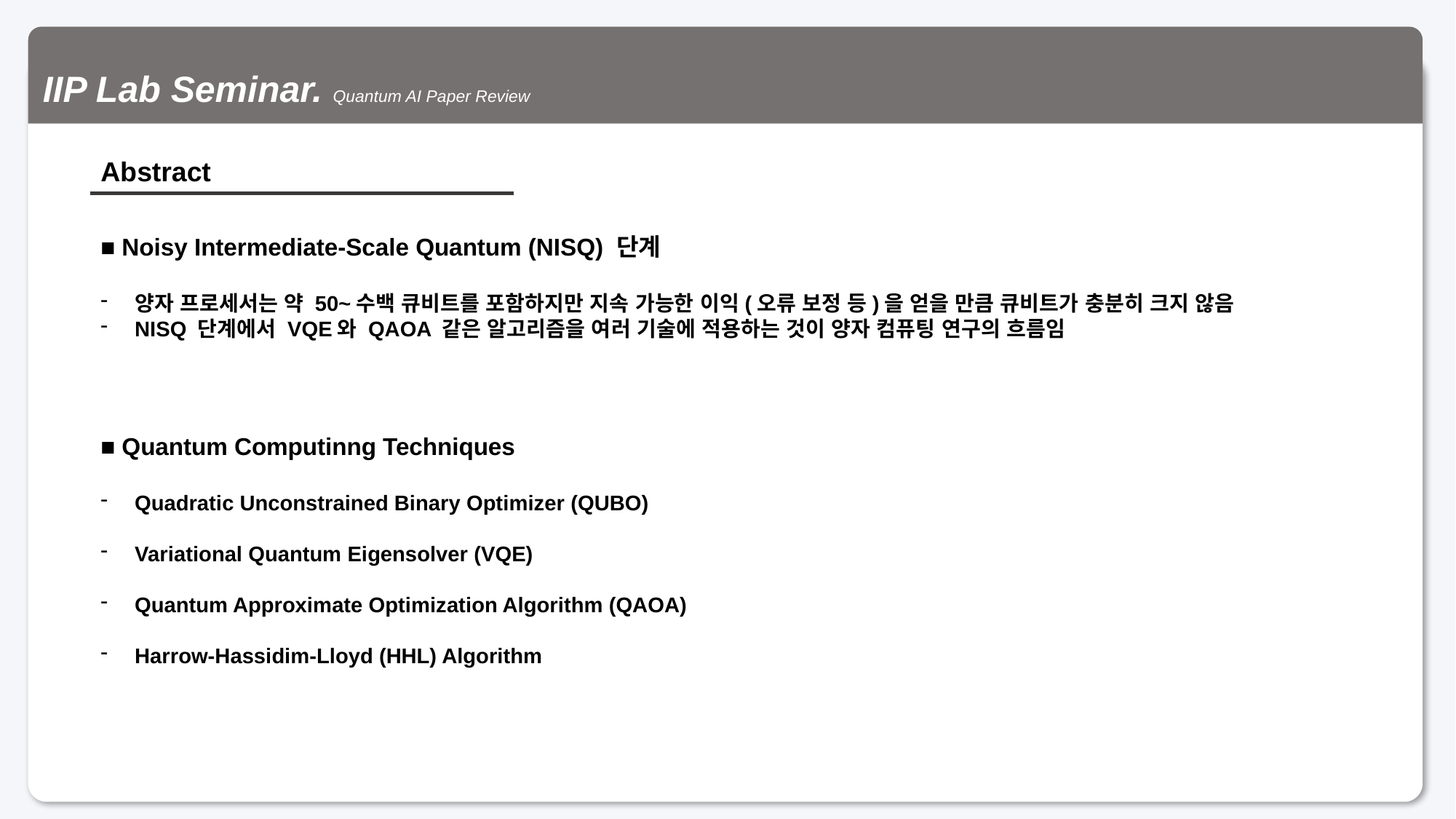

IIP Lab Seminar. Quantum AI Paper Review

Abstract
■ Noisy Intermediate-Scale Quantum (NISQ) 단계

양자 프로세서는 약 50~수백 큐비트를 포함하지만 지속 가능한 이익(오류 보정 등)을 얻을 만큼 큐비트가 충분히 크지 않음
NISQ 단계에서 VQE와 QAOA 같은 알고리즘을 여러 기술에 적용하는 것이 양자 컴퓨팅 연구의 흐름임
■ Quantum Computinng Techniques

Quadratic Unconstrained Binary Optimizer (QUBO)
Variational Quantum Eigensolver (VQE)
Quantum Approximate Optimization Algorithm (QAOA)
Harrow-Hassidim-Lloyd (HHL) Algorithm
3